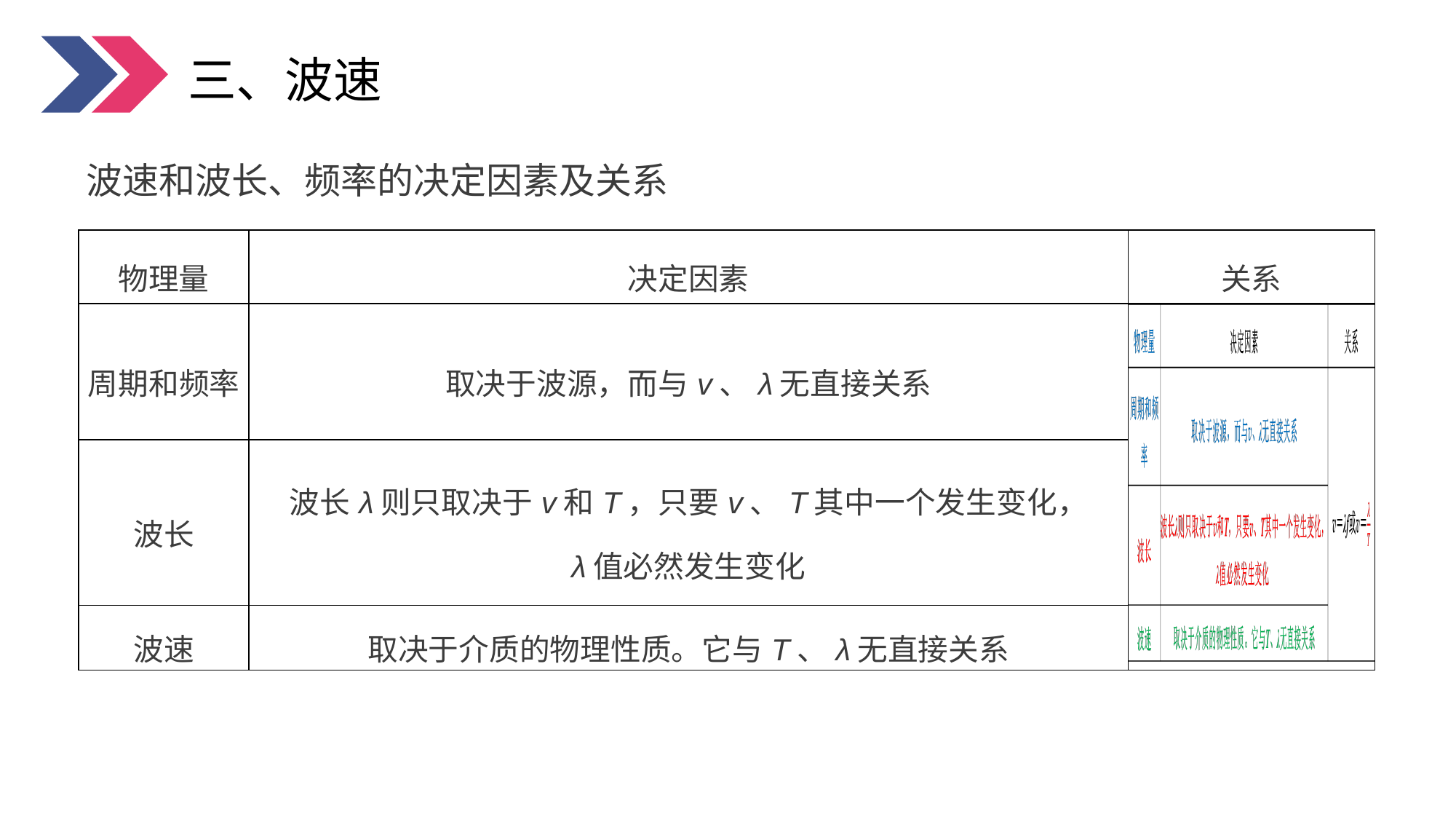

三、波速
波速和波长、频率的决定因素及关系

| 物理量 | 决定因素 | 关系 |
| --- | --- | --- |
| 周期和频率 | 取决于波源，而与v、λ无直接关系 |  |
| 波长 | 波长λ则只取决于v和T，只要v、T其中一个发生变化， λ值必然发生变化 |  |
| 波速 | 取决于介质的物理性质。它与T、λ无直接关系 |  |